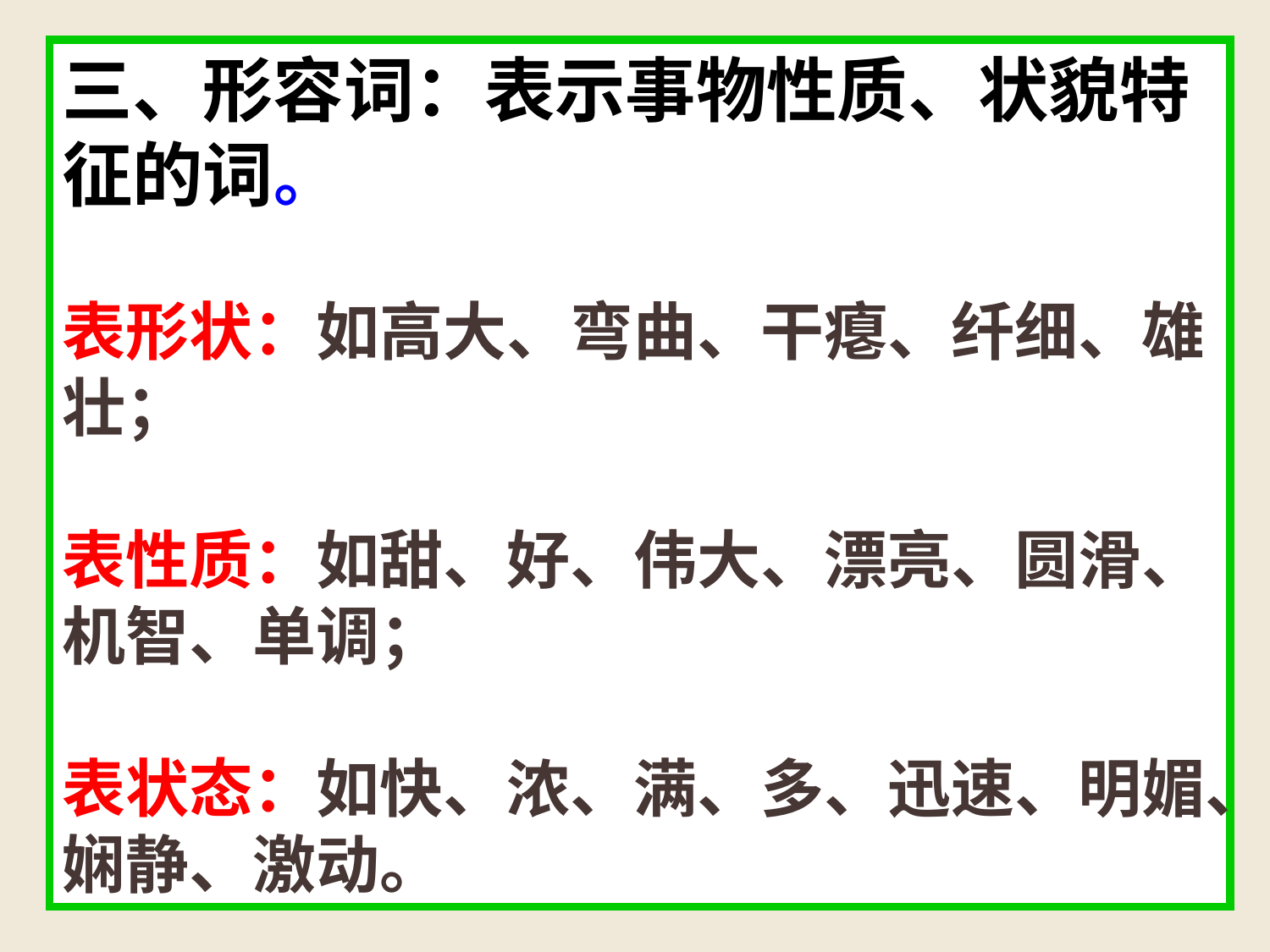

三、形容词：表示事物性质、状貌特征的词。

表形状：如高大、弯曲、干瘪、纤细、雄壮；

表性质：如甜、好、伟大、漂亮、圆滑、机智、单调；

表状态：如快、浓、满、多、迅速、明媚、娴静、激动。